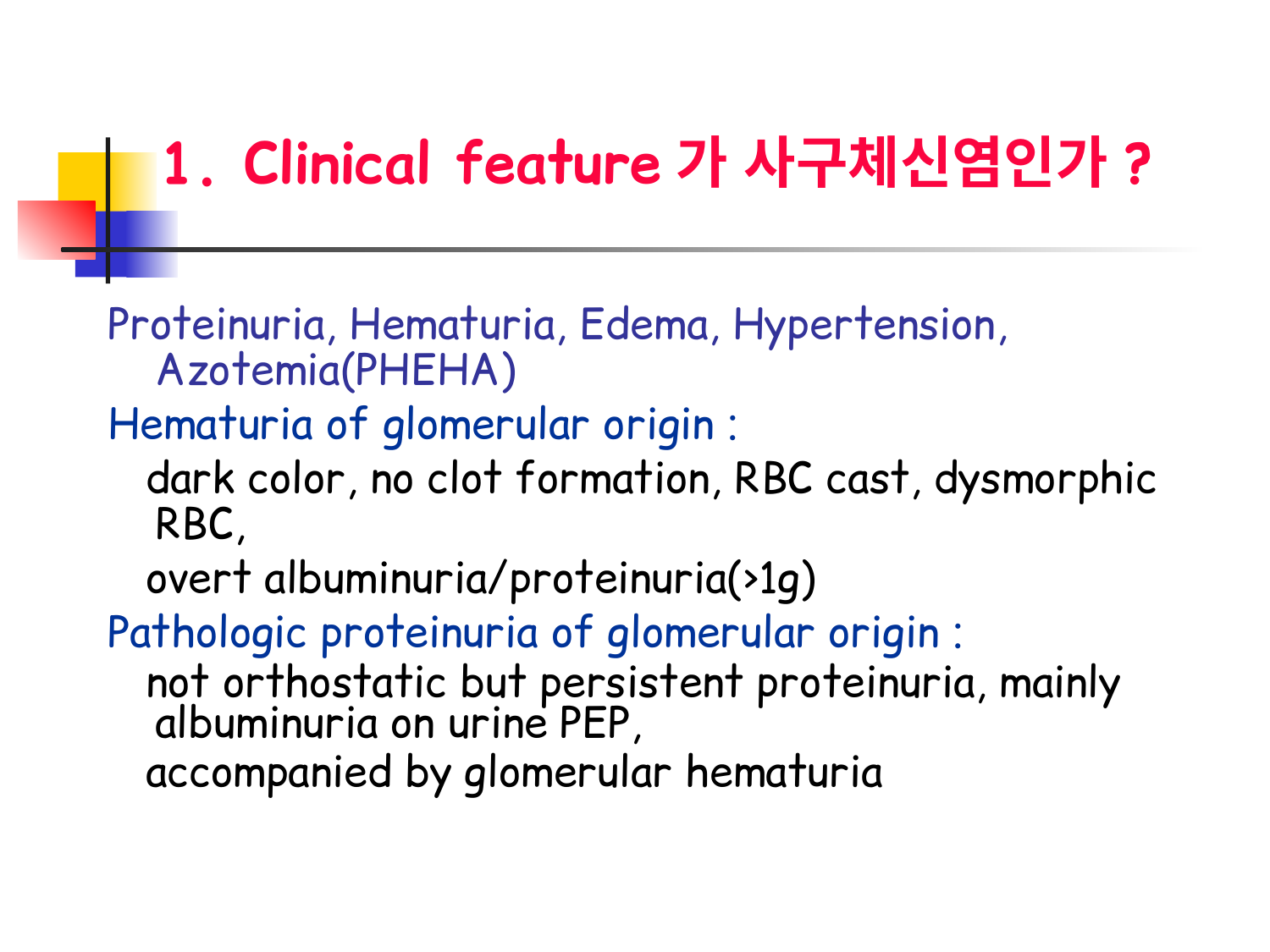

# 1. Clinical feature가 사구체신염인가?
Proteinuria, Hematuria, Edema, Hypertension, Azotemia(PHEHA)
Hematuria of glomerular origin :
   dark color, no clot formation, RBC cast, dysmorphic RBC,
   overt albuminuria/proteinuria(>1g)
Pathologic proteinuria of glomerular origin :
   not orthostatic but persistent proteinuria, mainly albuminuria on urine PEP,
   accompanied by glomerular hematuria